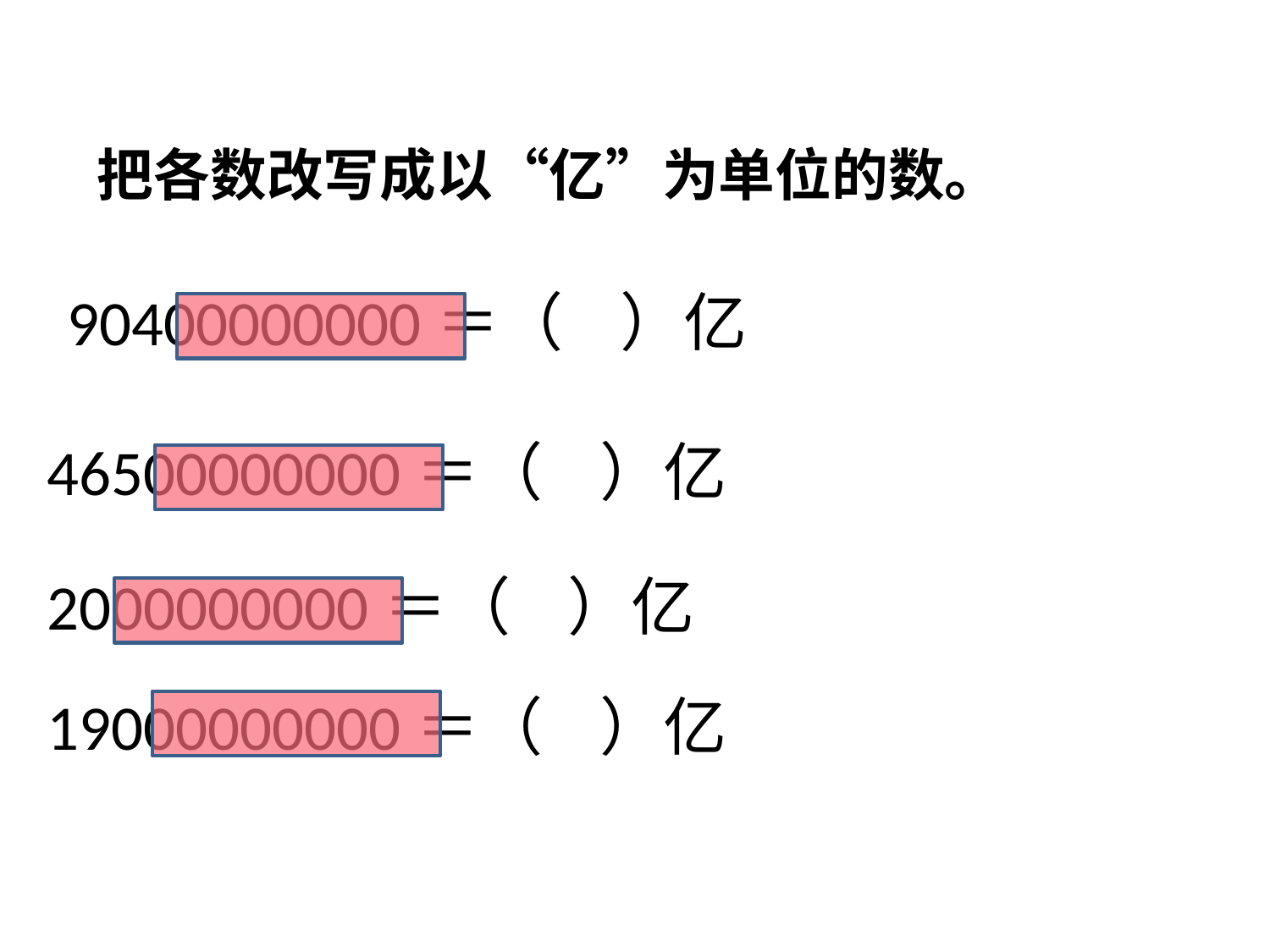

把各数改写成以“亿”为单位的数。
90400000000＝（    ）亿

46500000000＝（    ）亿

2000000000＝（    ）亿

19000000000＝（    ）亿